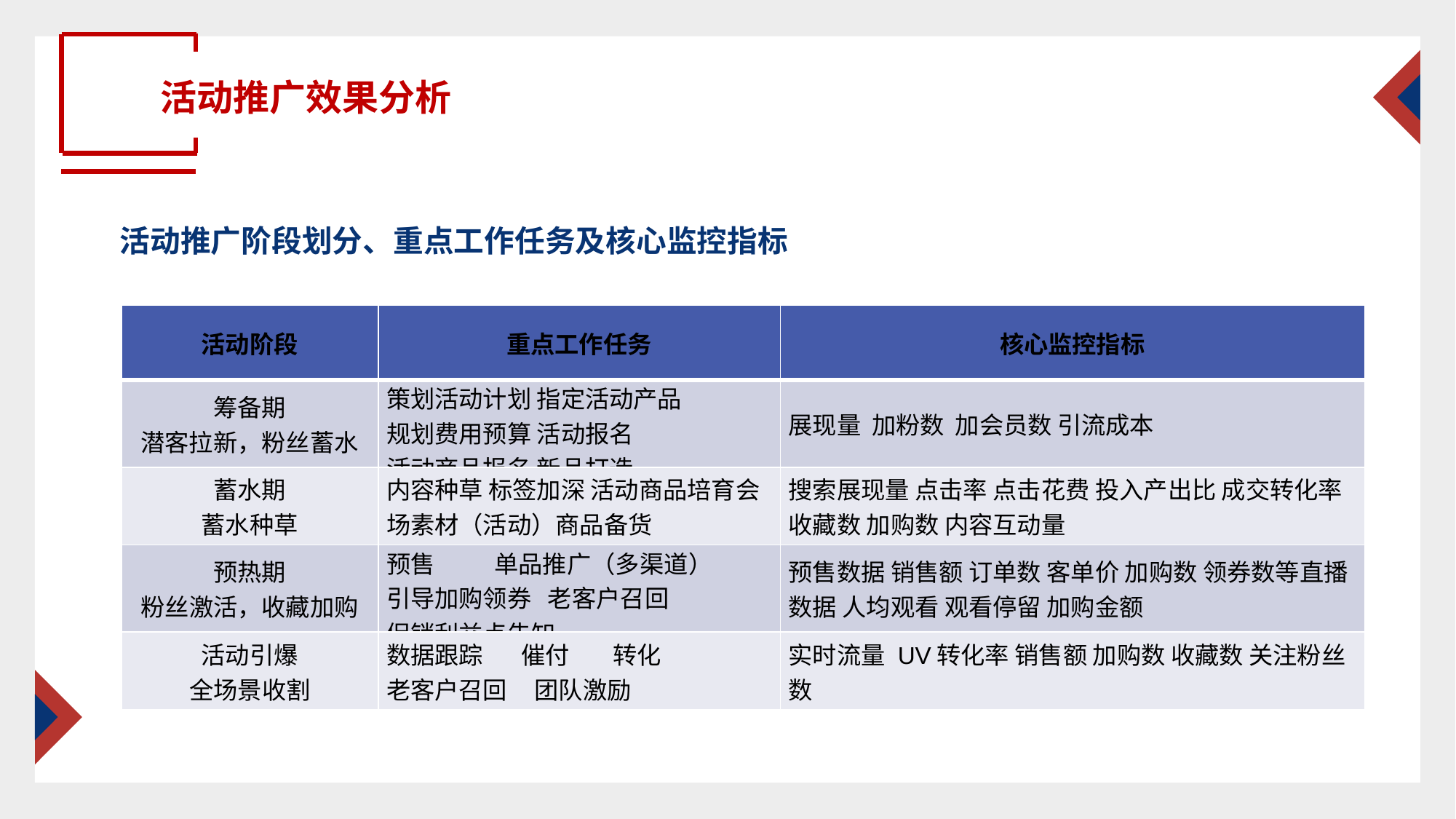

活动推广效果分析
活动推广阶段划分、重点工作任务及核心监控指标
| 活动阶段 | 重点工作任务 | 核心监控指标 |
| --- | --- | --- |
| 筹备期 潜客拉新，粉丝蓄水 | 策划活动计划 指定活动产品 规划费用预算 活动报名 活动商品报名 新品打造 | 展现量 加粉数 加会员数 引流成本 |
| 蓄水期 蓄水种草 | 内容种草 标签加深 活动商品培育会场素材（活动）商品备货 | 搜索展现量 点击率 点击花费 投入产出比 成交转化率 收藏数 加购数 内容互动量 |
| 预热期 粉丝激活，收藏加购 | 预售 单品推广（多渠道） 引导加购领券 老客户召回 促销利益点告知 | 预售数据 销售额 订单数 客单价 加购数 领券数等直播数据 人均观看 观看停留 加购金额 |
| 活动引爆 全场景收割 | 数据跟踪 催付 转化 老客户召回 团队激励 | 实时流量 UV转化率 销售额 加购数 收藏数 关注粉丝数 |